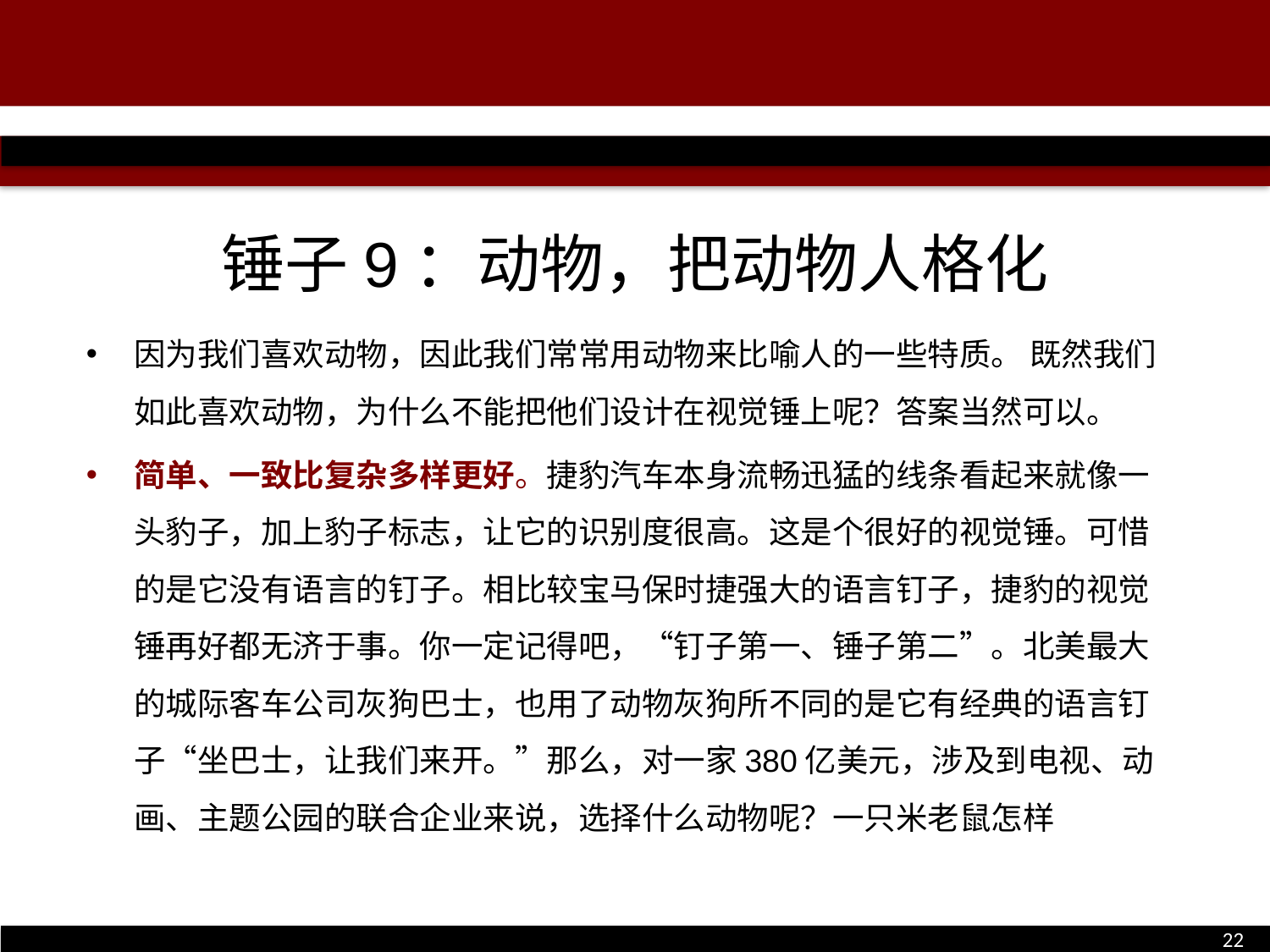

# 锤子9：动物，把动物人格化
因为我们喜欢动物，因此我们常常用动物来比喻人的一些特质。 既然我们如此喜欢动物，为什么不能把他们设计在视觉锤上呢？答案当然可以。
简单、一致比复杂多样更好。捷豹汽车本身流畅迅猛的线条看起来就像一头豹子，加上豹子标志，让它的识别度很高。这是个很好的视觉锤。可惜的是它没有语言的钉子。相比较宝马保时捷强大的语言钉子，捷豹的视觉锤再好都无济于事。你一定记得吧，“钉子第一、锤子第二”。北美最大的城际客车公司灰狗巴士，也用了动物灰狗所不同的是它有经典的语言钉子“坐巴士，让我们来开。”那么，对一家380亿美元，涉及到电视、动画、主题公园的联合企业来说，选择什么动物呢？一只米老鼠怎样